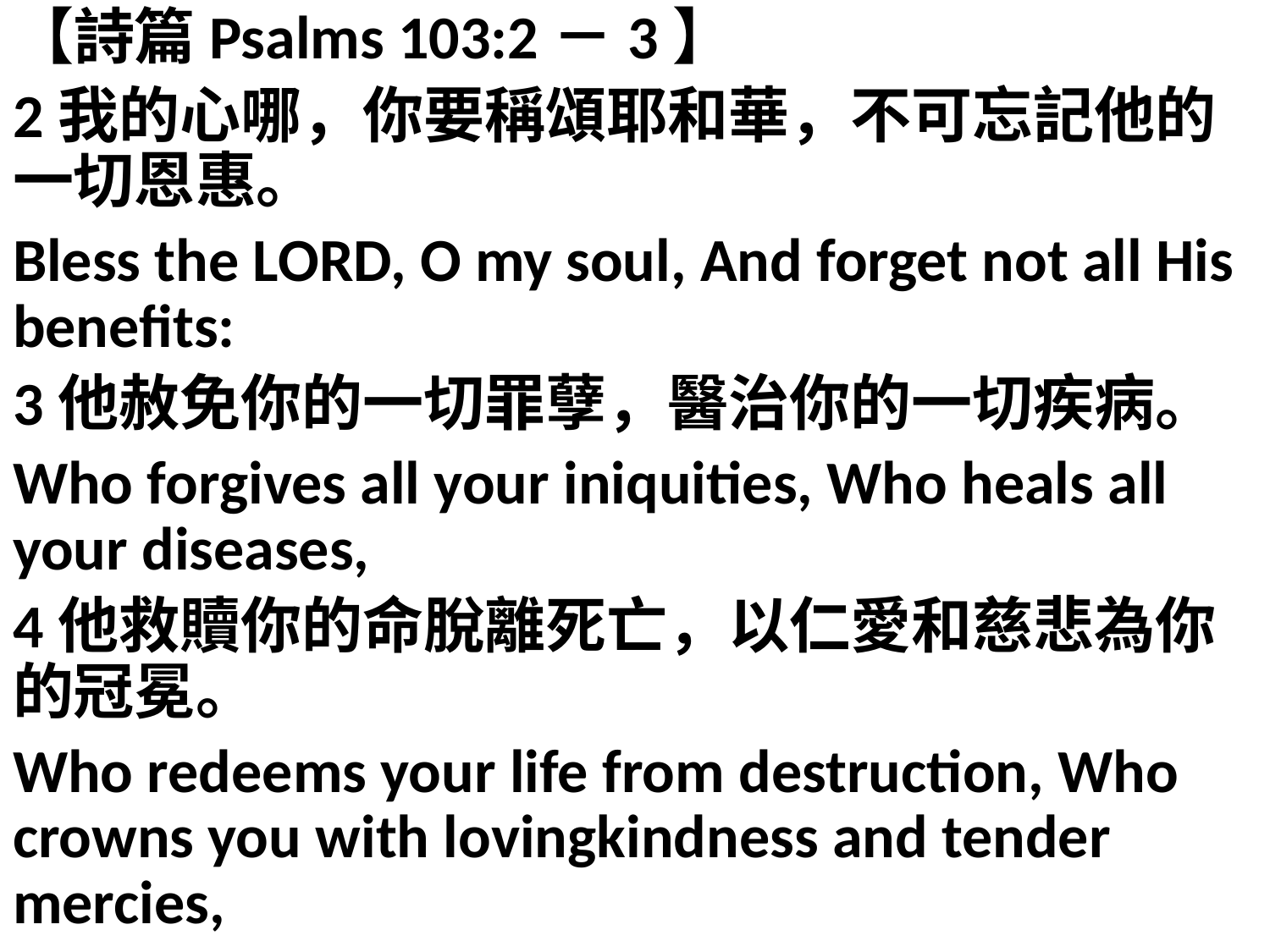

【詩篇Psalms 103:2－3】
2我的心哪，你要稱頌耶和華，不可忘記他的一切恩惠。
Bless the LORD, O my soul, And forget not all His benefits:
3他赦免你的一切罪孽，醫治你的一切疾病。
Who forgives all your iniquities, Who heals all your diseases,
4他救贖你的命脫離死亡，以仁愛和慈悲為你的冠冕。
Who redeems your life from destruction, Who crowns you with lovingkindness and tender mercies,